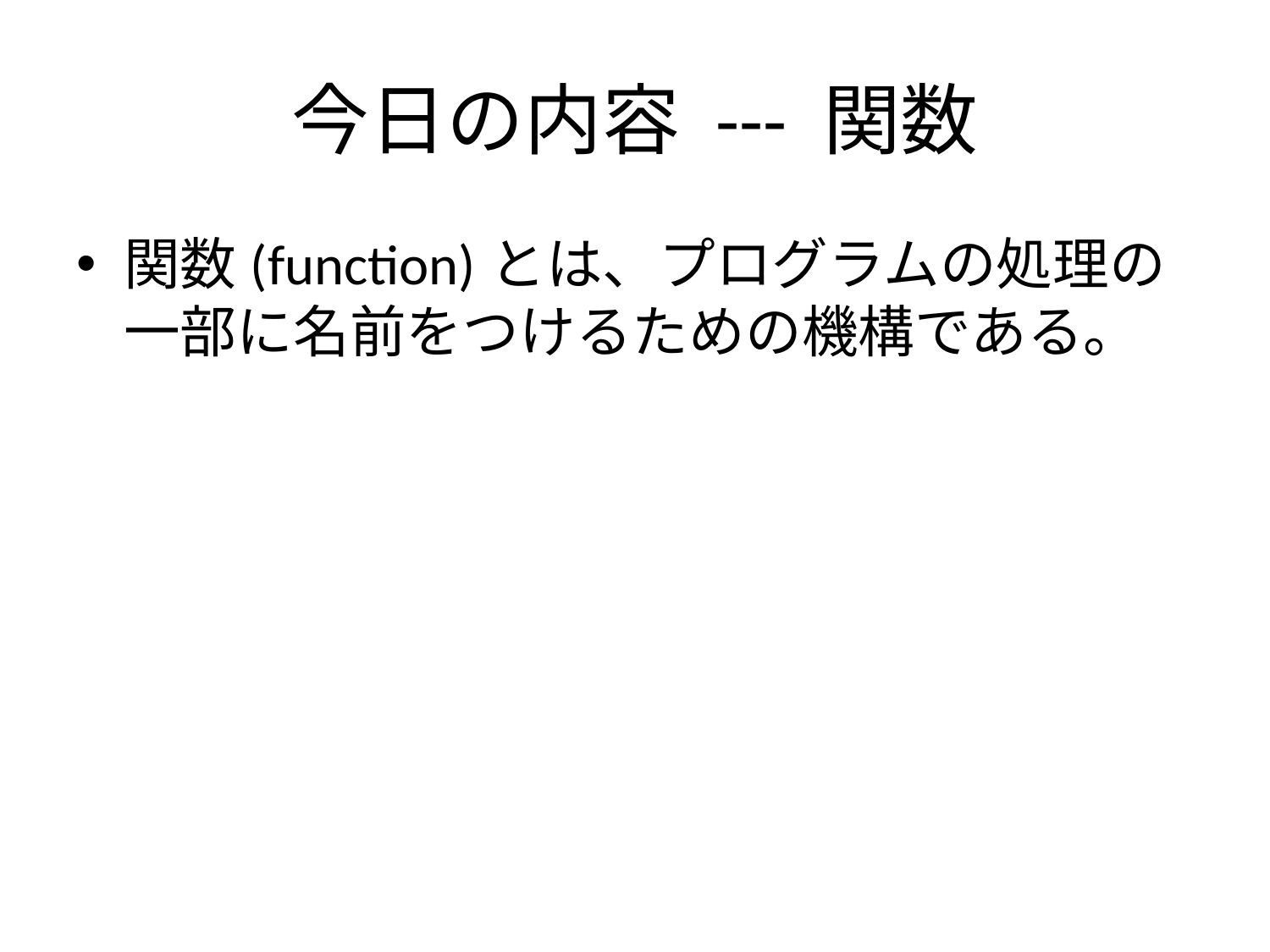

# 今日の内容 --- 関数
関数(function)とは、プログラムの処理の一部に名前をつけるための機構である。